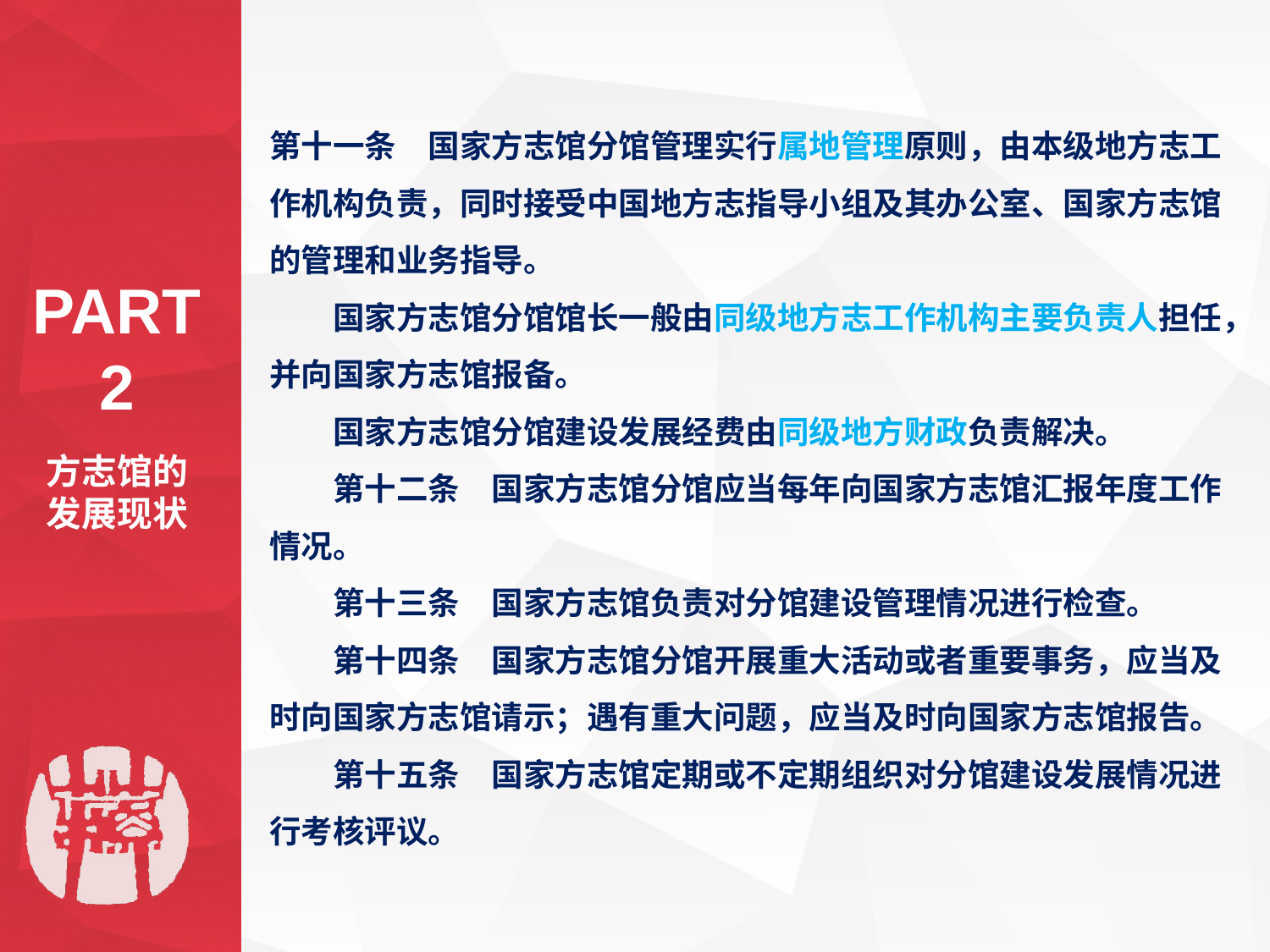

第十一条　国家方志馆分馆管理实行属地管理原则，由本级地方志工作机构负责，同时接受中国地方志指导小组及其办公室、国家方志馆的管理和业务指导。
　　国家方志馆分馆馆长一般由同级地方志工作机构主要负责人担任，并向国家方志馆报备。
　　国家方志馆分馆建设发展经费由同级地方财政负责解决。
　　第十二条　国家方志馆分馆应当每年向国家方志馆汇报年度工作情况。
　　第十三条　国家方志馆负责对分馆建设管理情况进行检查。
　　第十四条　国家方志馆分馆开展重大活动或者重要事务，应当及时向国家方志馆请示；遇有重大问题，应当及时向国家方志馆报告。
　　第十五条　国家方志馆定期或不定期组织对分馆建设发展情况进行考核评议。

PART 2
方志馆的发展现状